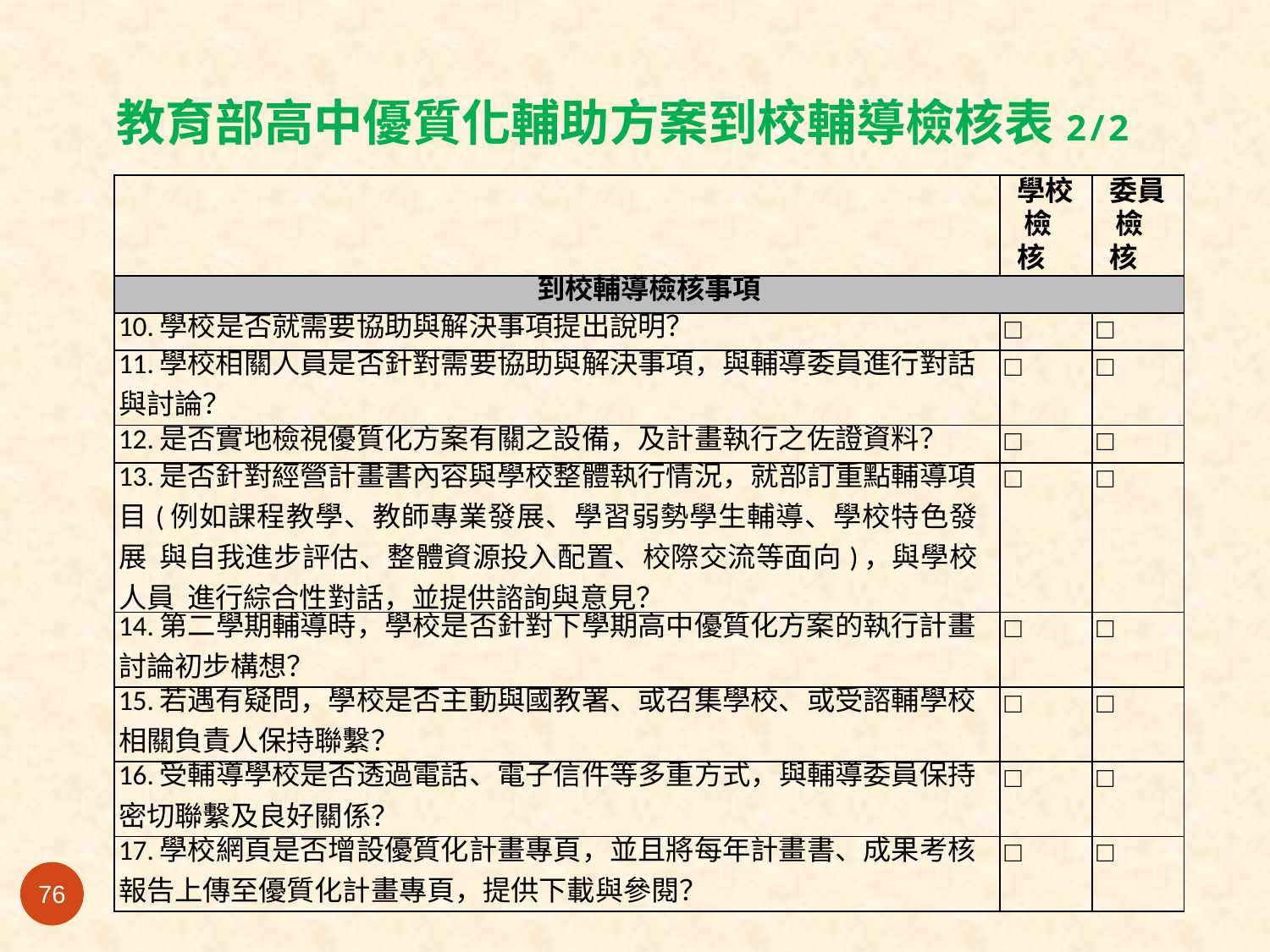

# 教育部高中優質化輔助方案到校輔導檢核表2/2
|  | 學校 檢核 | 委員 檢核 |
| --- | --- | --- |
| 到校輔導檢核事項 |  |  |
| 10.學校是否就需要協助與解決事項提出說明？ | □ | □ |
| 11.學校相關人員是否針對需要協助與解決事項，與輔導委員進行對話 與討論？ | □ | □ |
| 12.是否實地檢視優質化方案有關之設備，及計畫執行之佐證資料？ | □ | □ |
| 13.是否針對經營計畫書內容與學校整體執行情況，就部訂重點輔導項 目(例如課程教學、教師專業發展、學習弱勢學生輔導、學校特色發展 與自我進步評估、整體資源投入配置、校際交流等面向)，與學校人員 進行綜合性對話，並提供諮詢與意見？ | □ | □ |
| 14.第二學期輔導時，學校是否針對下學期高中優質化方案的執行計畫 討論初步構想？ | □ | □ |
| 15.若遇有疑問，學校是否主動與國教署、或召集學校、或受諮輔學校 相關負責人保持聯繫？ | □ | □ |
| 16.受輔導學校是否透過電話、電子信件等多重方式，與輔導委員保持 密切聯繫及良好關係？ | □ | □ |
| 17.學校網頁是否增設優質化計畫專頁，並且將每年計畫書、成果考核 報告上傳至優質化計畫專頁，提供下載與參閱？ | □ | □ |
76